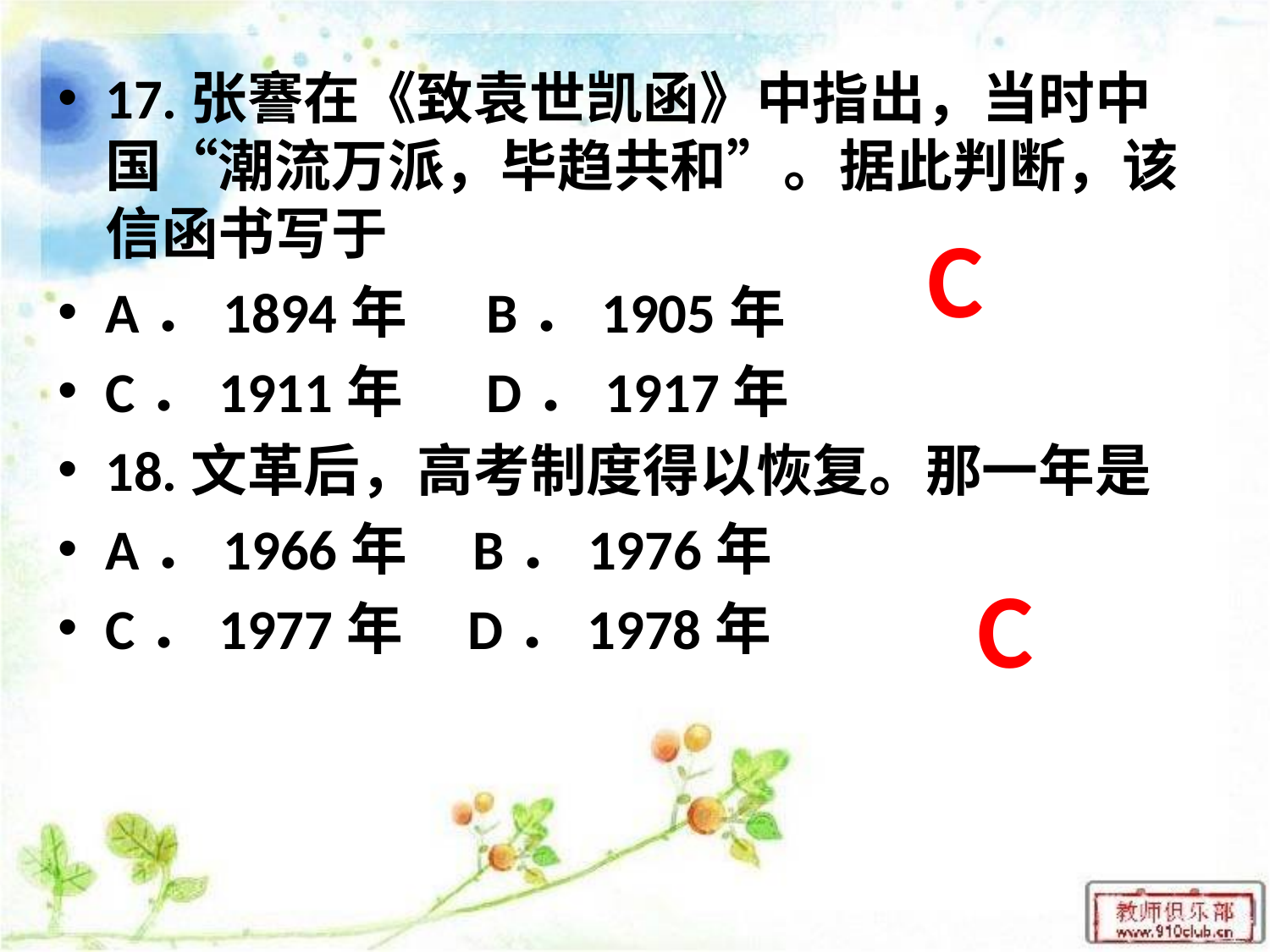

17.张謇在《致袁世凯函》中指出，当时中国“潮流万派，毕趋共和”。据此判断，该信函书写于
A．1894年	B．1905年
C．1911年	D．1917年
18.文革后，高考制度得以恢复。那一年是
A．1966年    B．1976年
C．1977年    D．1978年

C
C